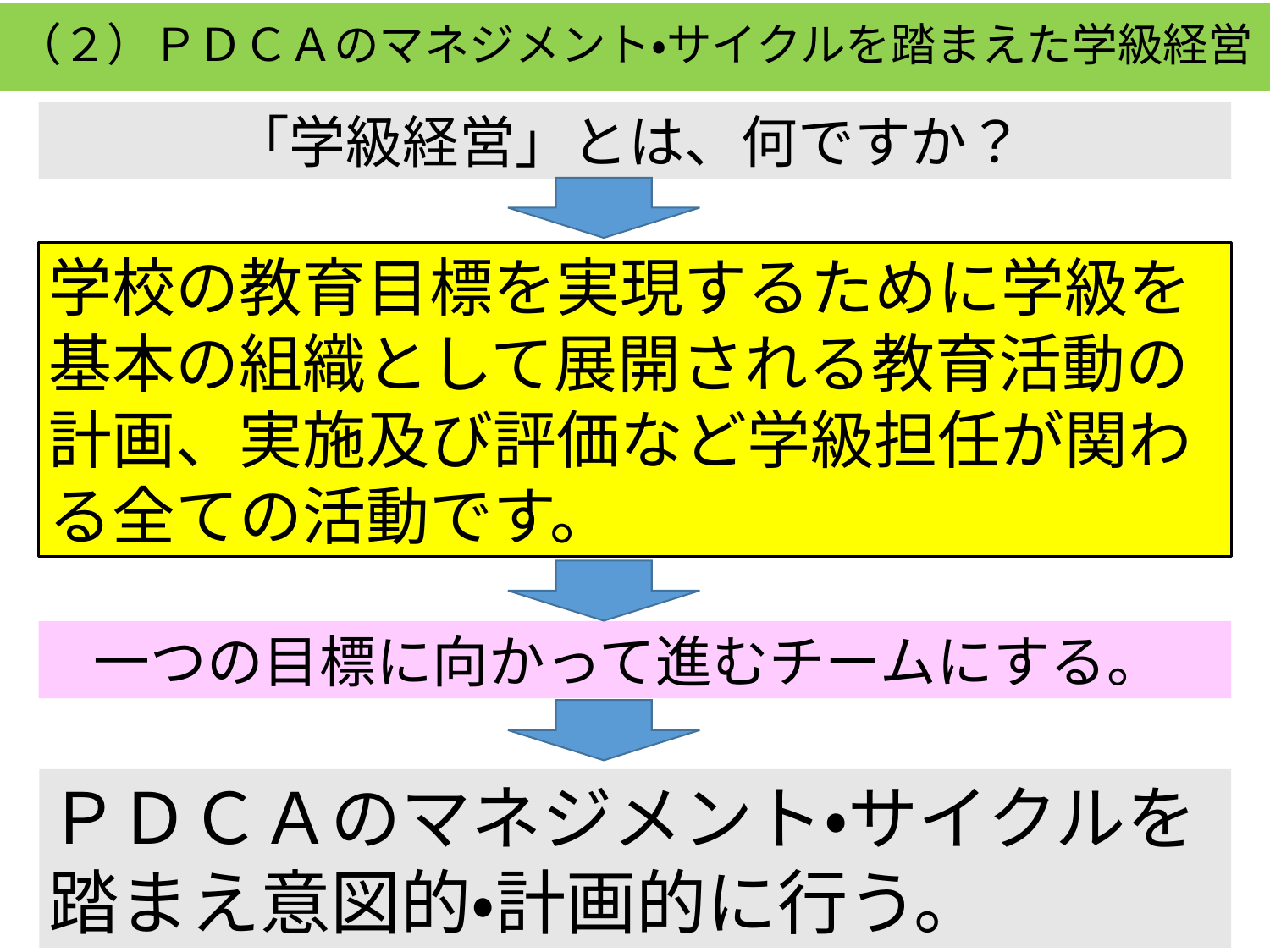

（２）ＰＤＣＡのマネジメント・サイクルを踏まえた学級経営
「学級経営」とは、何ですか？

学校の教育目標を実現するために学級を基本の組織として展開される教育活動の計画、実施及び評価など学級担任が関わる全ての活動です。

一つの目標に向かって進むチームにする。

ＰＤＣＡのマネジメント・サイクルを踏まえ意図的・計画的に行う。